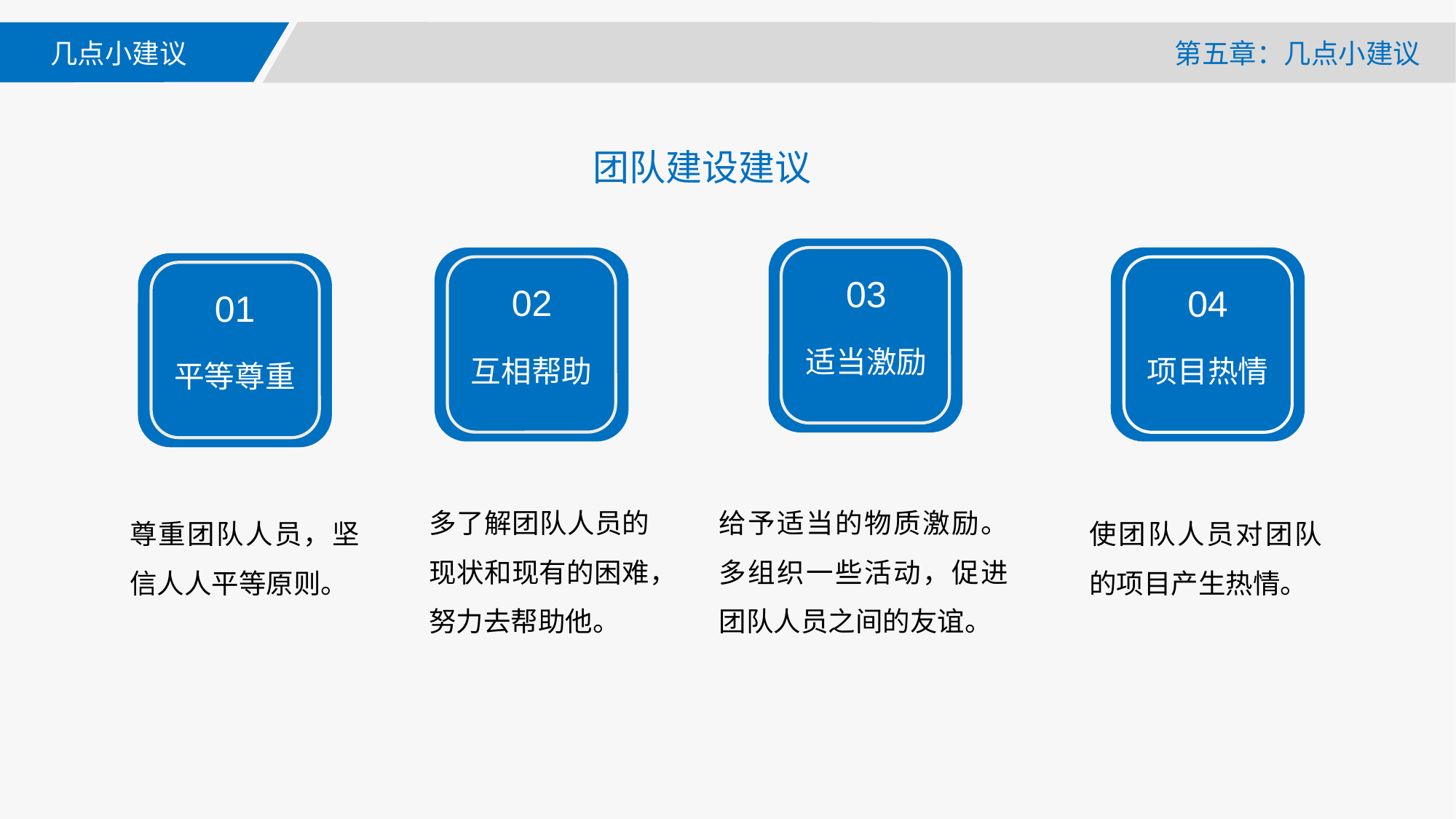

几点小建议
第五章：几点小建议
团队建设建议

03
02
04
01
适当激励
互相帮助
项目热情
平等尊重
多了解团队人员的现状和现有的困难，努力去帮助他。
给予适当的物质激励。多组织一些活动，促进团队人员之间的友谊。
尊重团队人员，坚信人人平等原则。
使团队人员对团队的项目产生热情。